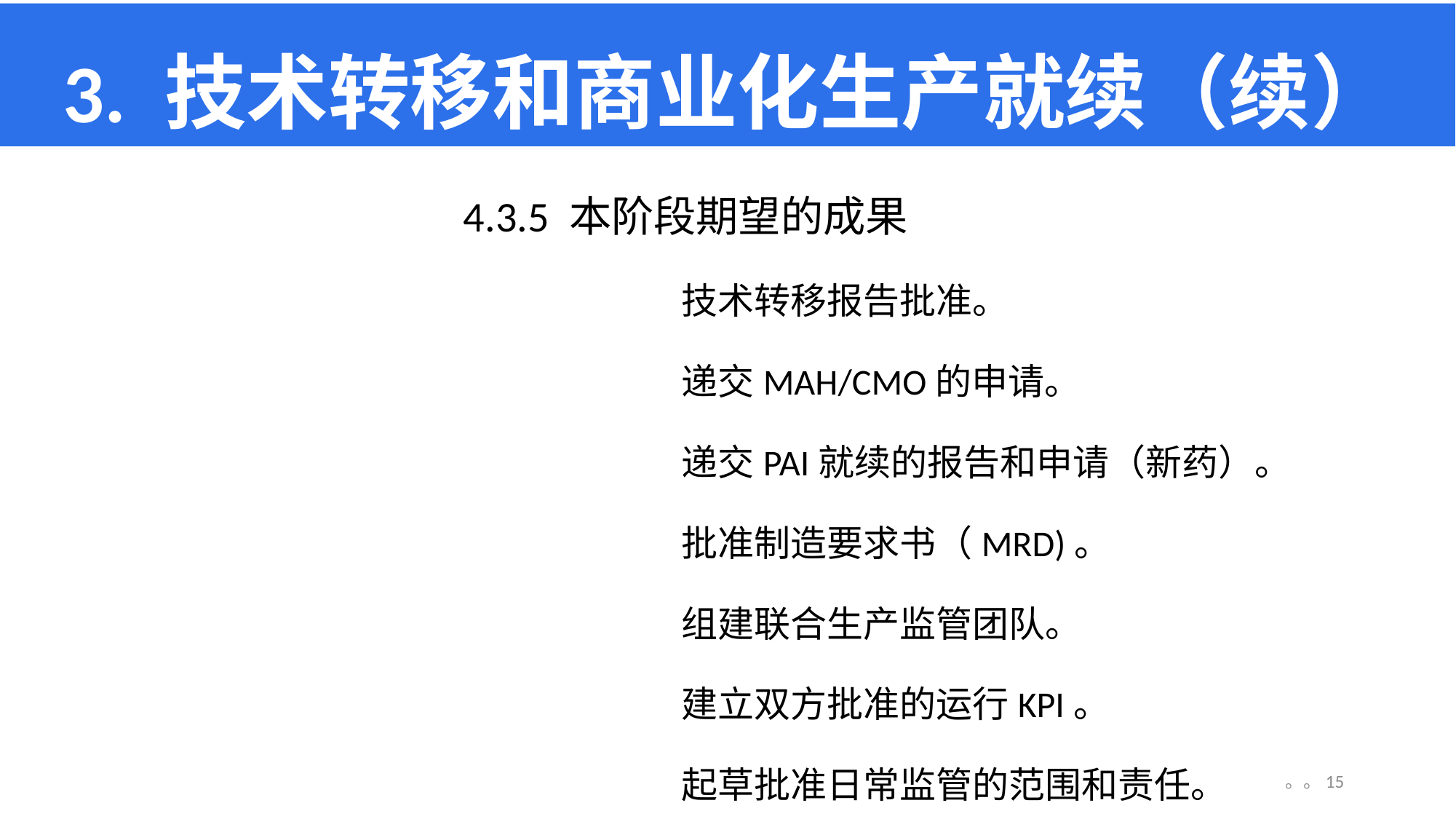

# 3. 技术转移和商业化生产就续（续）
4.3.5 本阶段期望的成果
		技术转移报告批准。
 		递交MAH/CMO的申请。
 		递交PAI就续的报告和申请（新药）。
 		批准制造要求书（MRD)。
 		组建联合生产监管团队。
 		建立双方批准的运行KPI。
 		起草批准日常监管的范围和责任。
。。15